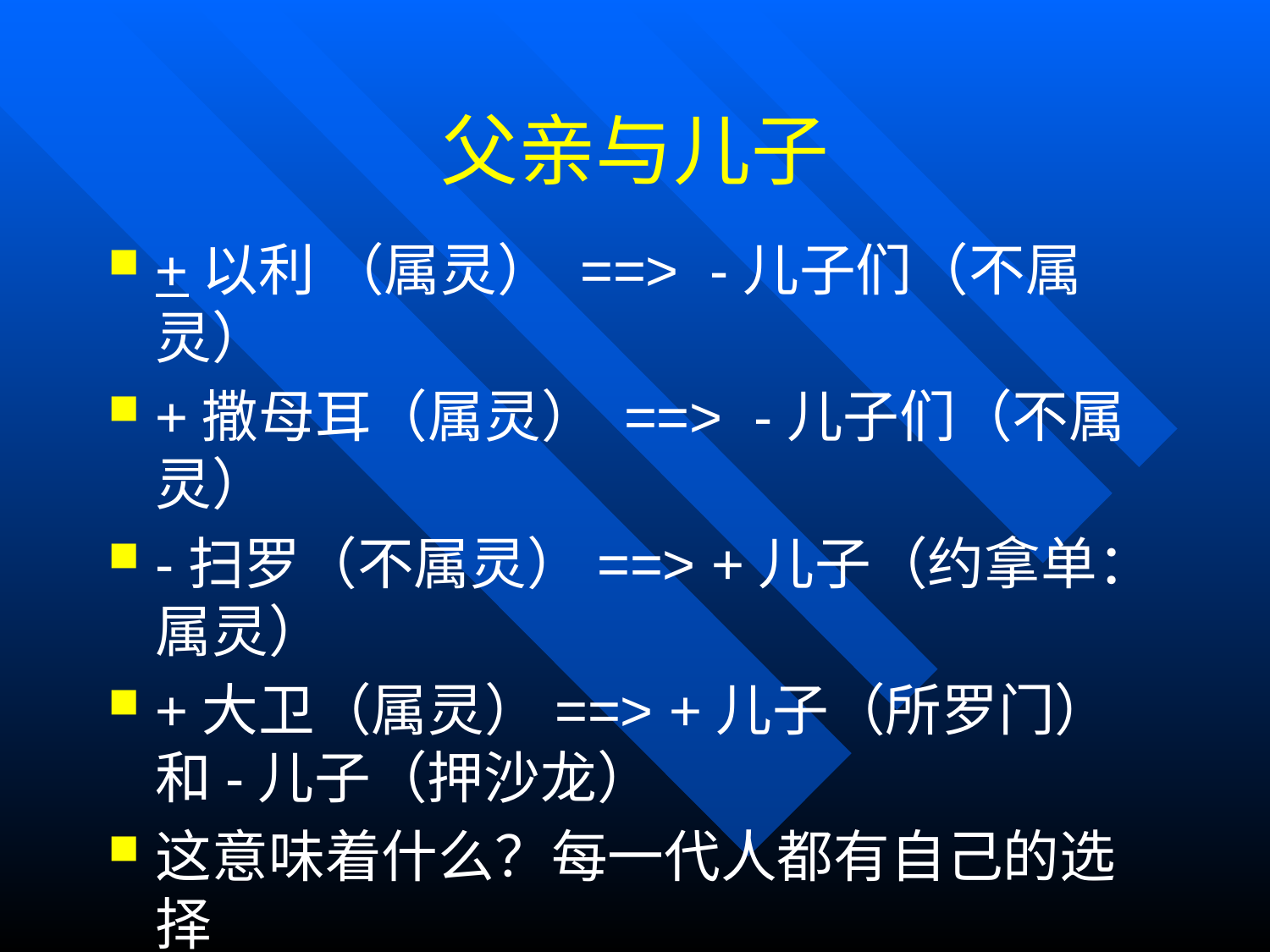

# 父亲与儿子
+以利 （属灵） ==>  -儿子们（不属灵）
+撒母耳（属灵） ==>  -儿子们（不属灵）
-扫罗（不属灵）==> +儿子（约拿单：属灵）
+大卫（属灵）==> +儿子（所罗门）和-儿子（押沙龙）
这意味着什么？每一代人都有自己的选择